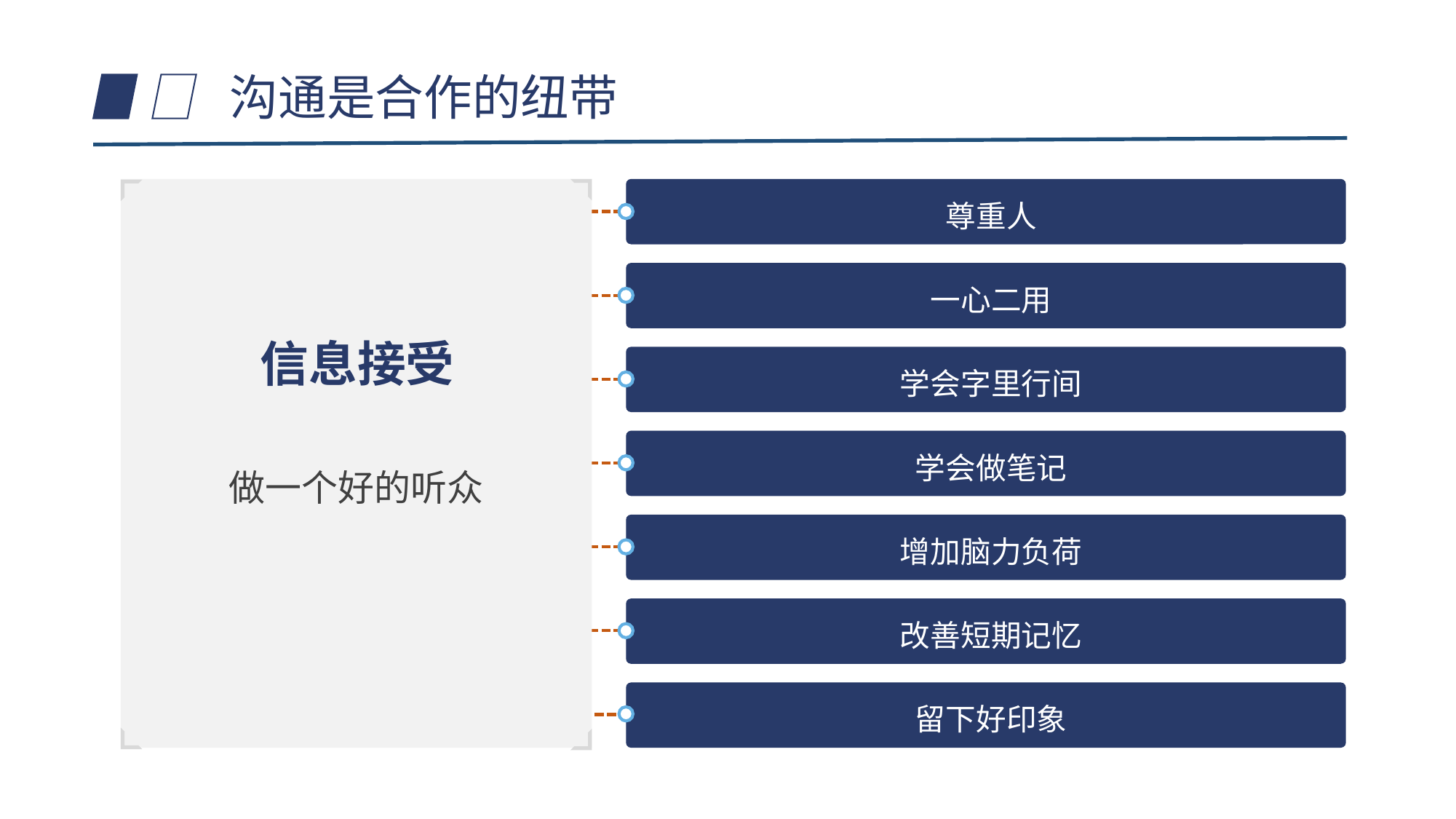

沟通是合作的纽带

尊重人

一心二用

信息接受
学会字里行间

学会做笔记

做一个好的听众
增加脑力负荷

改善短期记忆

留下好印象